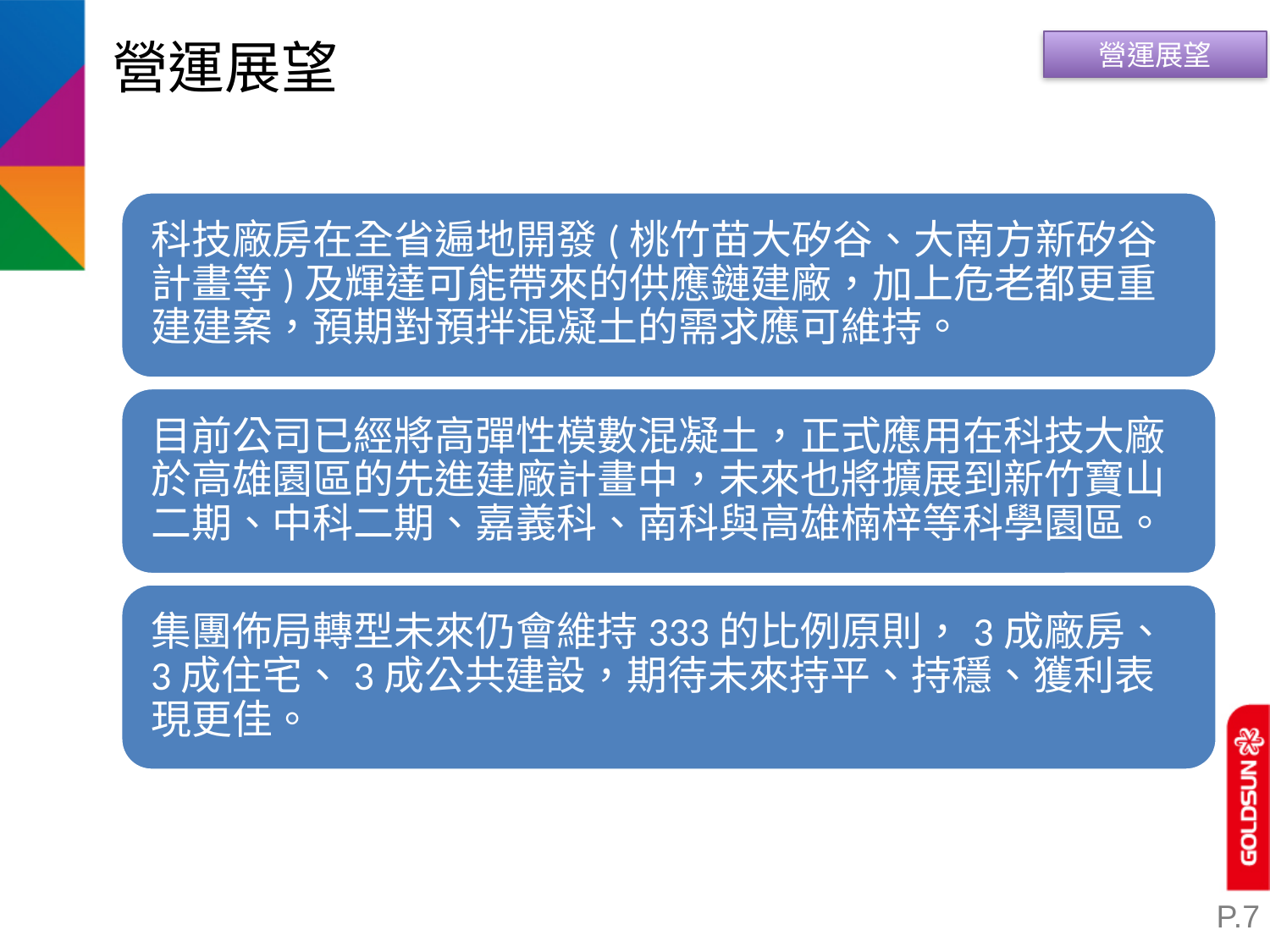

營運展望
營運展望
科技廠房在全省遍地開發(桃竹苗大矽谷、大南方新矽谷計畫等)及輝達可能帶來的供應鏈建廠，加上危老都更重建建案，預期對預拌混凝土的需求應可維持。
目前公司已經將高彈性模數混凝土，正式應用在科技大廠於高雄園區的先進建廠計畫中，未來也將擴展到新竹寶山二期、中科二期、嘉義科、南科與高雄楠梓等科學園區。
集團佈局轉型未來仍會維持333的比例原則，3成廠房、3成住宅、3成公共建設，期待未來持平、持穩、獲利表現更佳。
P.7